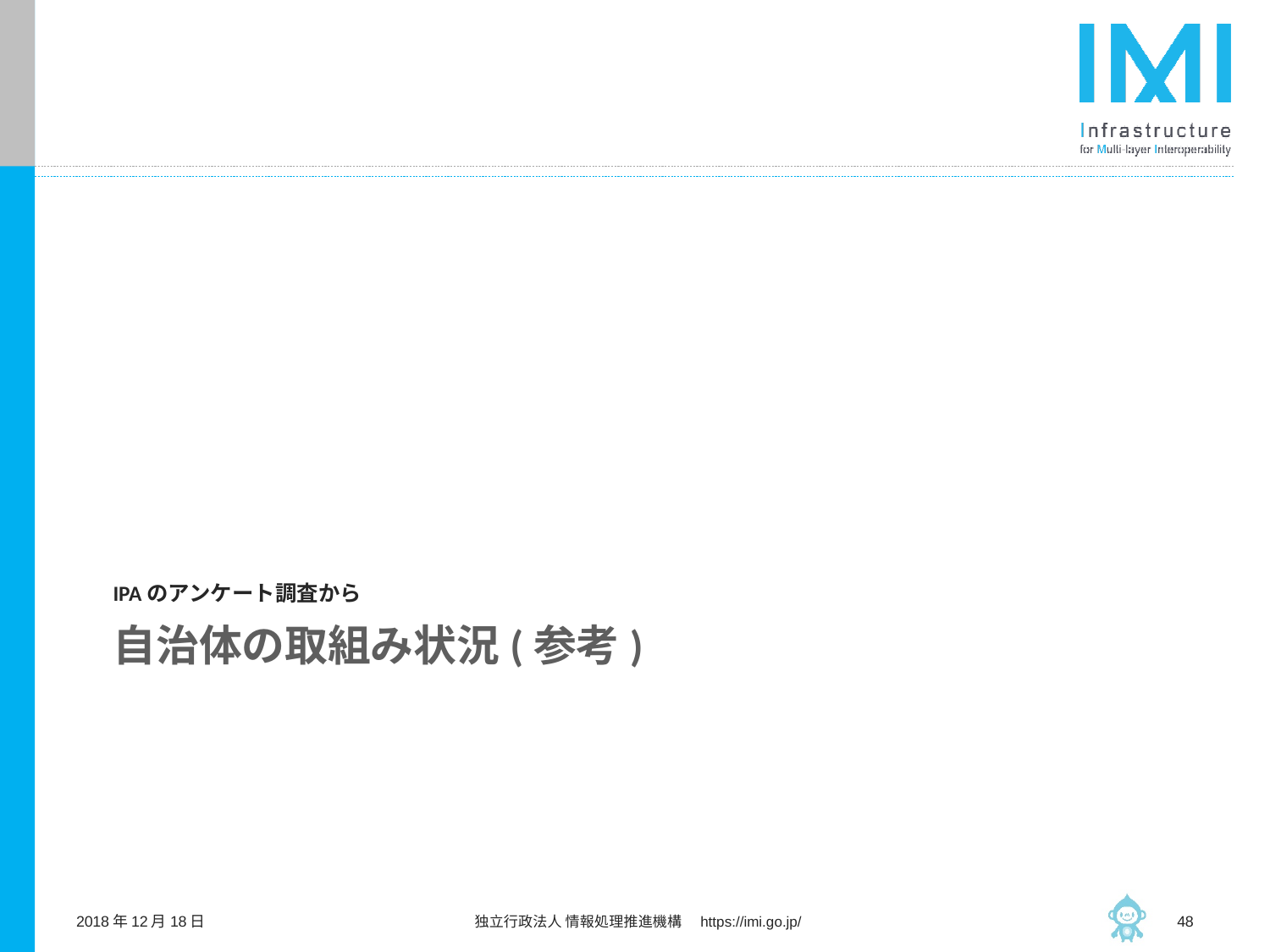

IPAのアンケート調査から
# 自治体の取組み状況(参考)
2018年12月18日
 独立行政法人 情報処理推進機構　https://imi.go.jp/
48